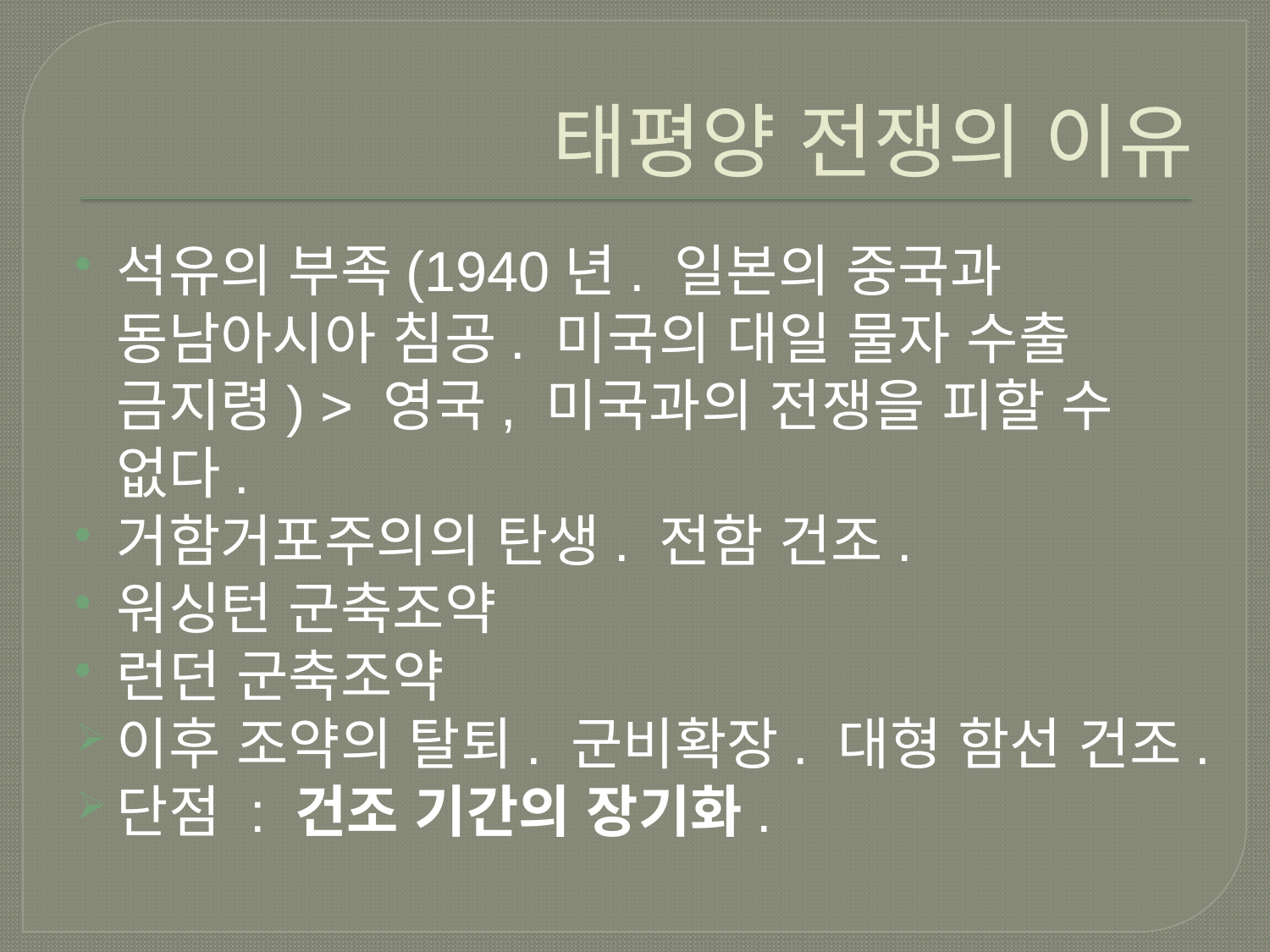

# 태평양 전쟁의 이유
석유의 부족(1940년. 일본의 중국과 동남아시아 침공. 미국의 대일 물자 수출 금지령) > 영국, 미국과의 전쟁을 피할 수 없다.
거함거포주의의 탄생. 전함 건조.
워싱턴 군축조약
런던 군축조약
이후 조약의 탈퇴. 군비확장. 대형 함선 건조.
단점 : 건조 기간의 장기화.